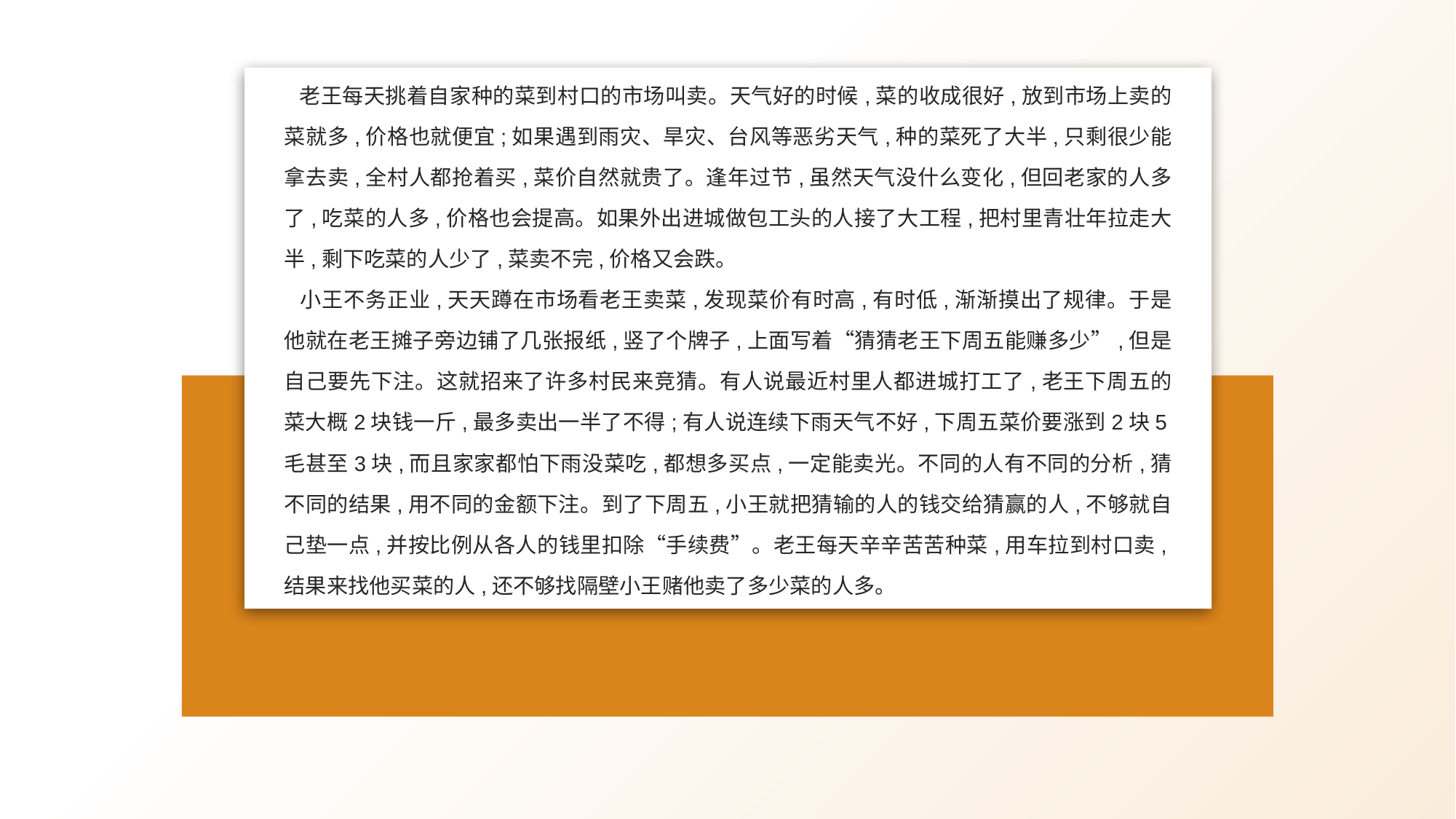

老王每天挑着自家种的菜到村口的市场叫卖。天气好的时候,菜的收成很好,放到市场上卖的菜就多,价格也就便宜;如果遇到雨灾、旱灾、台风等恶劣天气,种的菜死了大半,只剩很少能拿去卖,全村人都抢着买,菜价自然就贵了。逢年过节,虽然天气没什么变化,但回老家的人多了,吃菜的人多,价格也会提高。如果外出进城做包工头的人接了大工程,把村里青壮年拉走大半,剩下吃菜的人少了,菜卖不完,价格又会跌。
  小王不务正业,天天蹲在市场看老王卖菜,发现菜价有时高,有时低,渐渐摸出了规律。于是他就在老王摊子旁边铺了几张报纸,竖了个牌子,上面写着“猜猜老王下周五能赚多少”,但是自己要先下注。这就招来了许多村民来竞猜。有人说最近村里人都进城打工了,老王下周五的菜大概2块钱一斤,最多卖出一半了不得;有人说连续下雨天气不好,下周五菜价要涨到2块5毛甚至3块,而且家家都怕下雨没菜吃,都想多买点,一定能卖光。不同的人有不同的分析,猜不同的结果,用不同的金额下注。到了下周五,小王就把猜输的人的钱交给猜赢的人,不够就自己垫一点,并按比例从各人的钱里扣除“手续费”。老王每天辛辛苦苦种菜,用车拉到村口卖,结果来找他买菜的人,还不够找隔壁小王赌他卖了多少菜的人多。